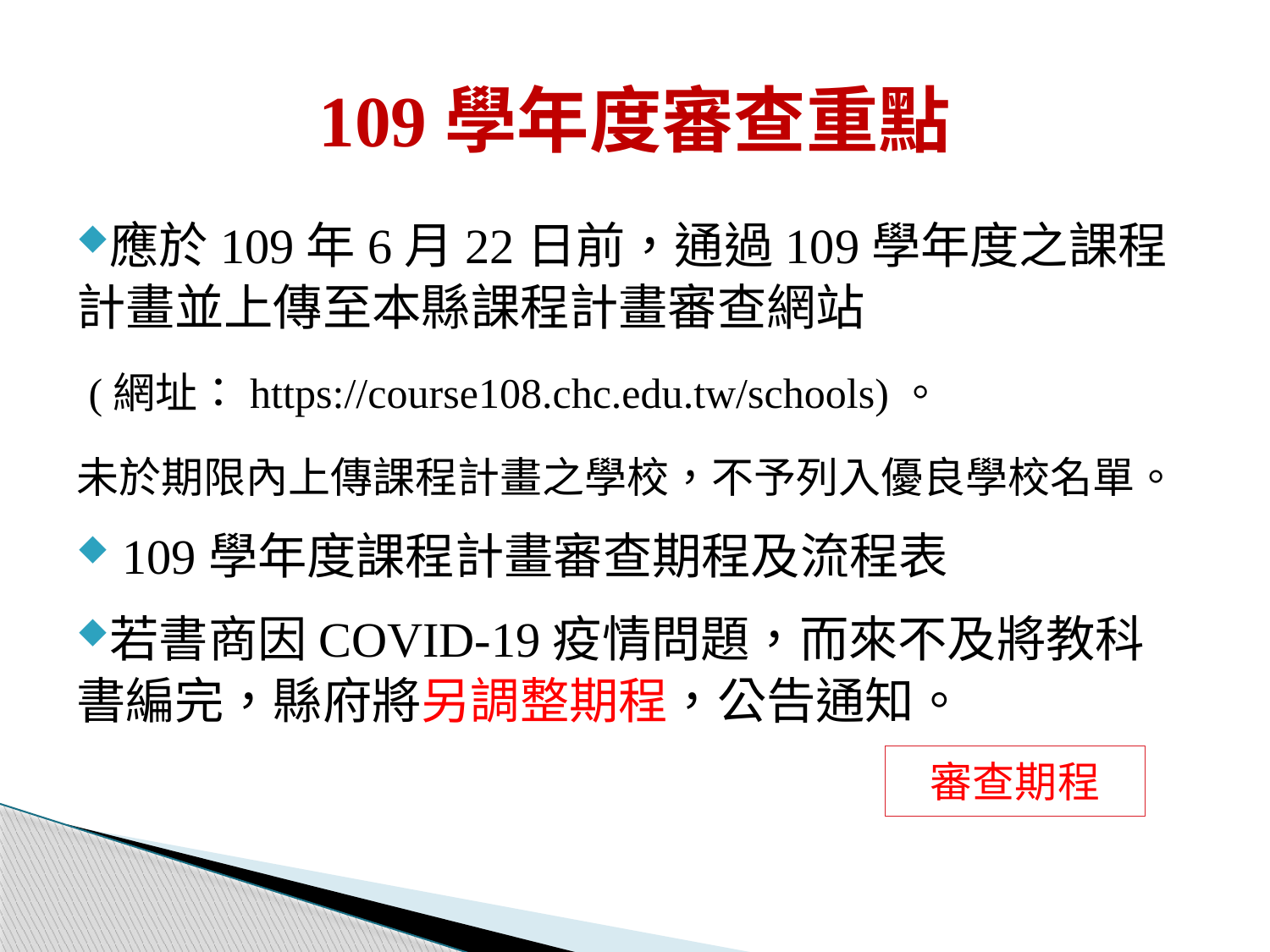

# 109學年度審查重點
應於109年6月22日前，通過109學年度之課程計畫並上傳至本縣課程計畫審查網站
 (網址：https://course108.chc.edu.tw/schools)。
未於期限內上傳課程計畫之學校，不予列入優良學校名單。
 109學年度課程計畫審查期程及流程表
若書商因COVID-19疫情問題，而來不及將教科書編完，縣府將另調整期程，公告通知。
審查期程